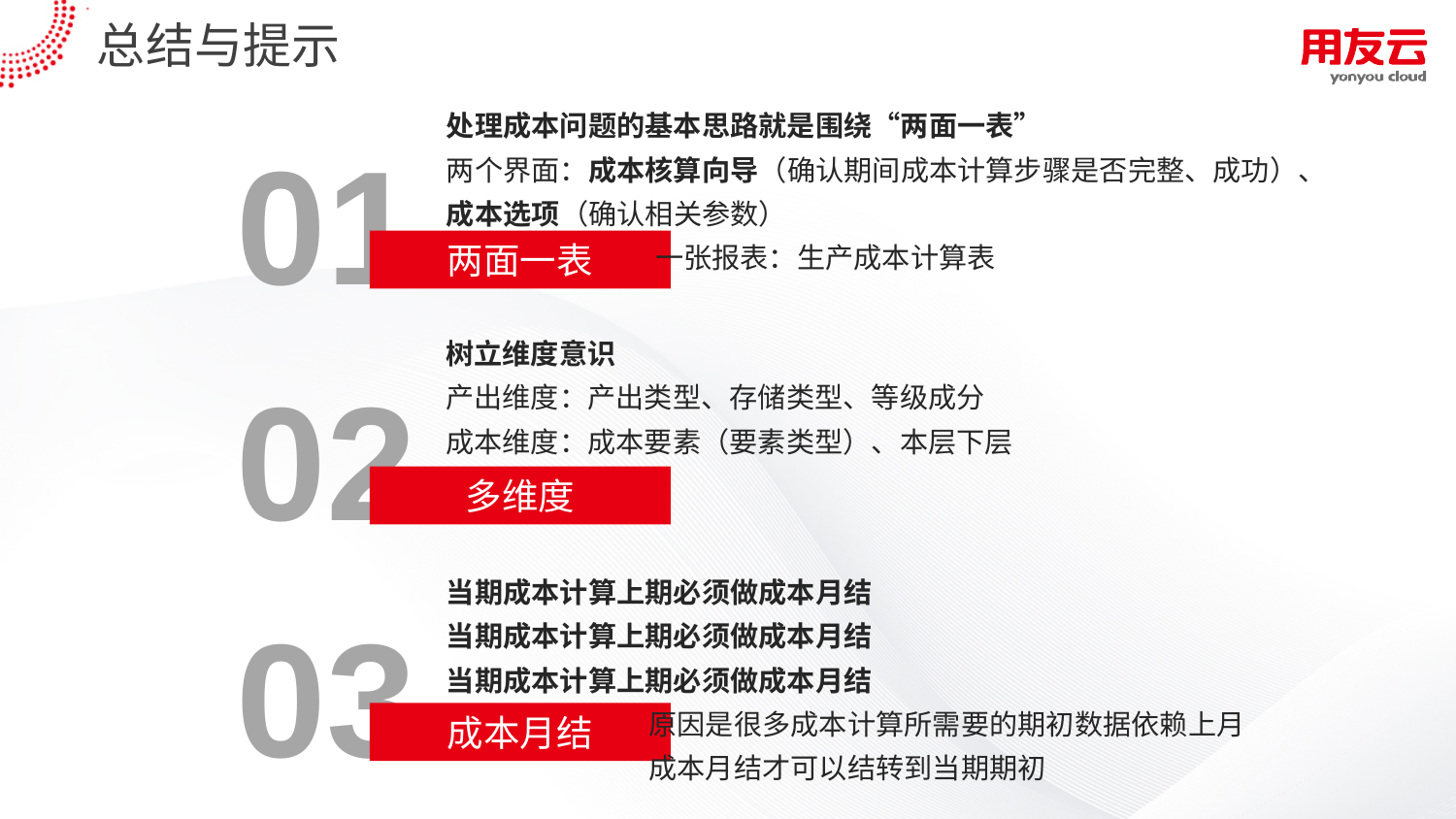

# 总结与提示
处理成本问题的基本思路就是围绕“两面一表”
两个界面：成本核算向导（确认期间成本计算步骤是否完整、成功）、成本选项（确认相关参数）
                                一张报表：生产成本计算表
01
两面一表
树立维度意识
产出维度：产出类型、存储类型、等级成分
成本维度：成本要素（要素类型）、本层下层
02
多维度
当期成本计算上期必须做成本月结
当期成本计算上期必须做成本月结
当期成本计算上期必须做成本月结
                               原因是很多成本计算所需要的期初数据依赖上月
                               成本月结才可以结转到当期期初
03
成本月结